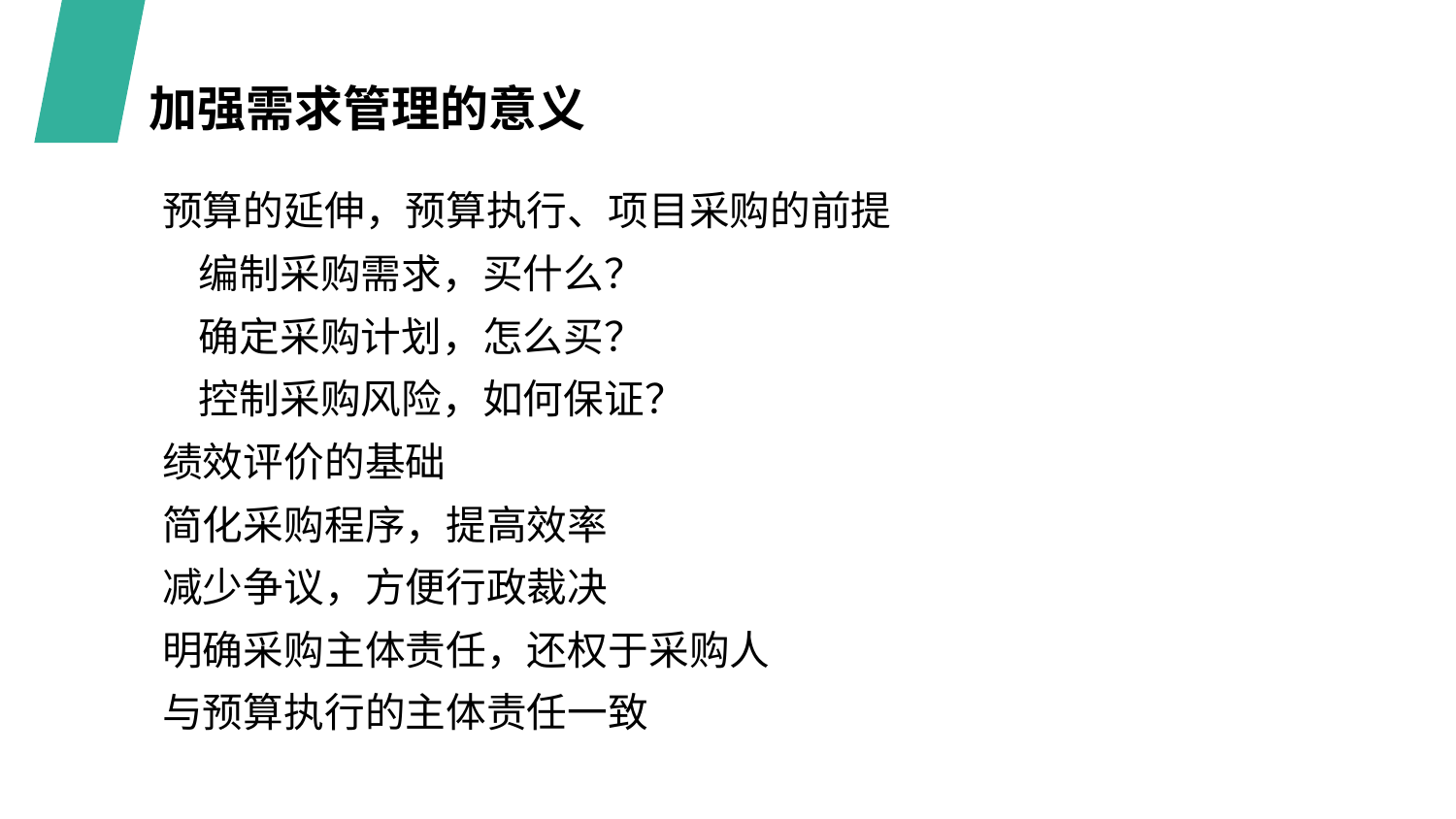

加强需求管理的意义
预算的延伸，预算执行、项目采购的前提
   编制采购需求，买什么？
   确定采购计划，怎么买？
   控制采购风险，如何保证？
绩效评价的基础
简化采购程序，提高效率
减少争议，方便行政裁决
明确采购主体责任，还权于采购人
与预算执行的主体责任一致